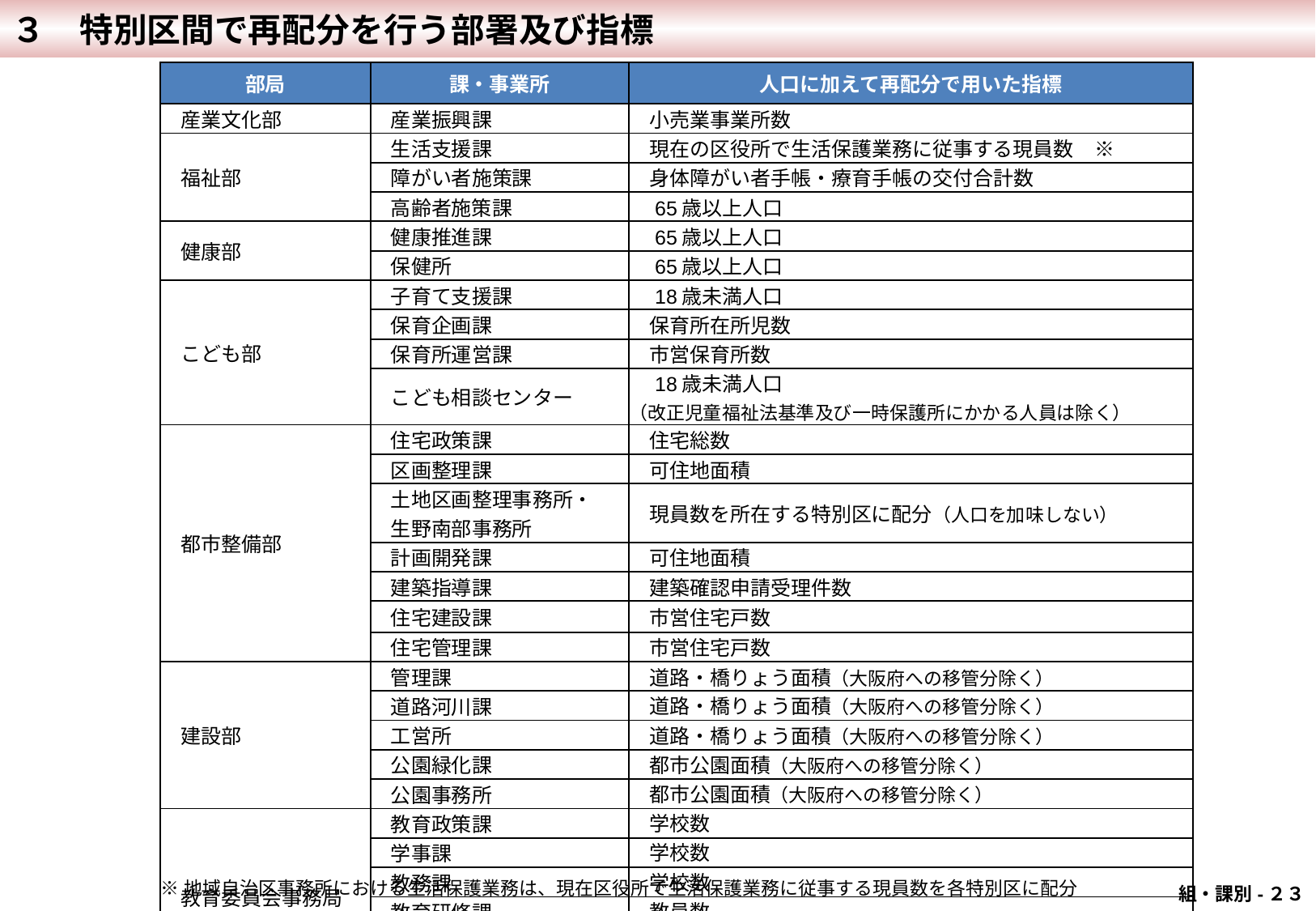

３　特別区間で再配分を行う部署及び指標
| 部局 | 課・事業所 | 人口に加えて再配分で用いた指標 |
| --- | --- | --- |
| 産業文化部 | 産業振興課 | 小売業事業所数 |
| 福祉部 | 生活支援課 | 現在の区役所で生活保護業務に従事する現員数　※ |
|  | 障がい者施策課 | 身体障がい者手帳・療育手帳の交付合計数 |
|  | 高齢者施策課 | 65歳以上人口 |
| 健康部 | 健康推進課 | 65歳以上人口 |
|  | 保健所 | 65歳以上人口 |
| こども部 | 子育て支援課 | 18歳未満人口 |
|  | 保育企画課 | 保育所在所児数 |
|  | 保育所運営課 | 市営保育所数 |
|  | こども相談センター | 18歳未満人口 （改正児童福祉法基準及び一時保護所にかかる人員は除く） |
| 都市整備部 | 住宅政策課 | 住宅総数 |
|  | 区画整理課 | 可住地面積 |
|  | 土地区画整理事務所・ 　生野南部事務所 | 現員数を所在する特別区に配分（人口を加味しない） |
|  | 計画開発課 | 可住地面積 |
|  | 建築指導課 | 建築確認申請受理件数 |
|  | 住宅建設課 | 市営住宅戸数 |
|  | 住宅管理課 | 市営住宅戸数 |
| 建設部 | 管理課 | 道路・橋りょう面積（大阪府への移管分除く） |
|  | 道路河川課 | 道路・橋りょう面積（大阪府への移管分除く） |
|  | 工営所 | 道路・橋りょう面積（大阪府への移管分除く） |
|  | 公園緑化課 | 都市公園面積（大阪府への移管分除く） |
|  | 公園事務所 | 都市公園面積（大阪府への移管分除く） |
| 教育委員会事務局 | 教育政策課 | 学校数 |
|  | 学事課 | 学校数 |
|  | 教務課 | 学校数 |
|  | 教育研修課 | 教員数 |
|  | 指導課 | 学校数 |
|  | 学校経営管理課 | 学校数 |

※地域自治区事務所における生活保護業務は、現在区役所で生活保護業務に従事する現員数を各特別区に配分
組・課別-２３